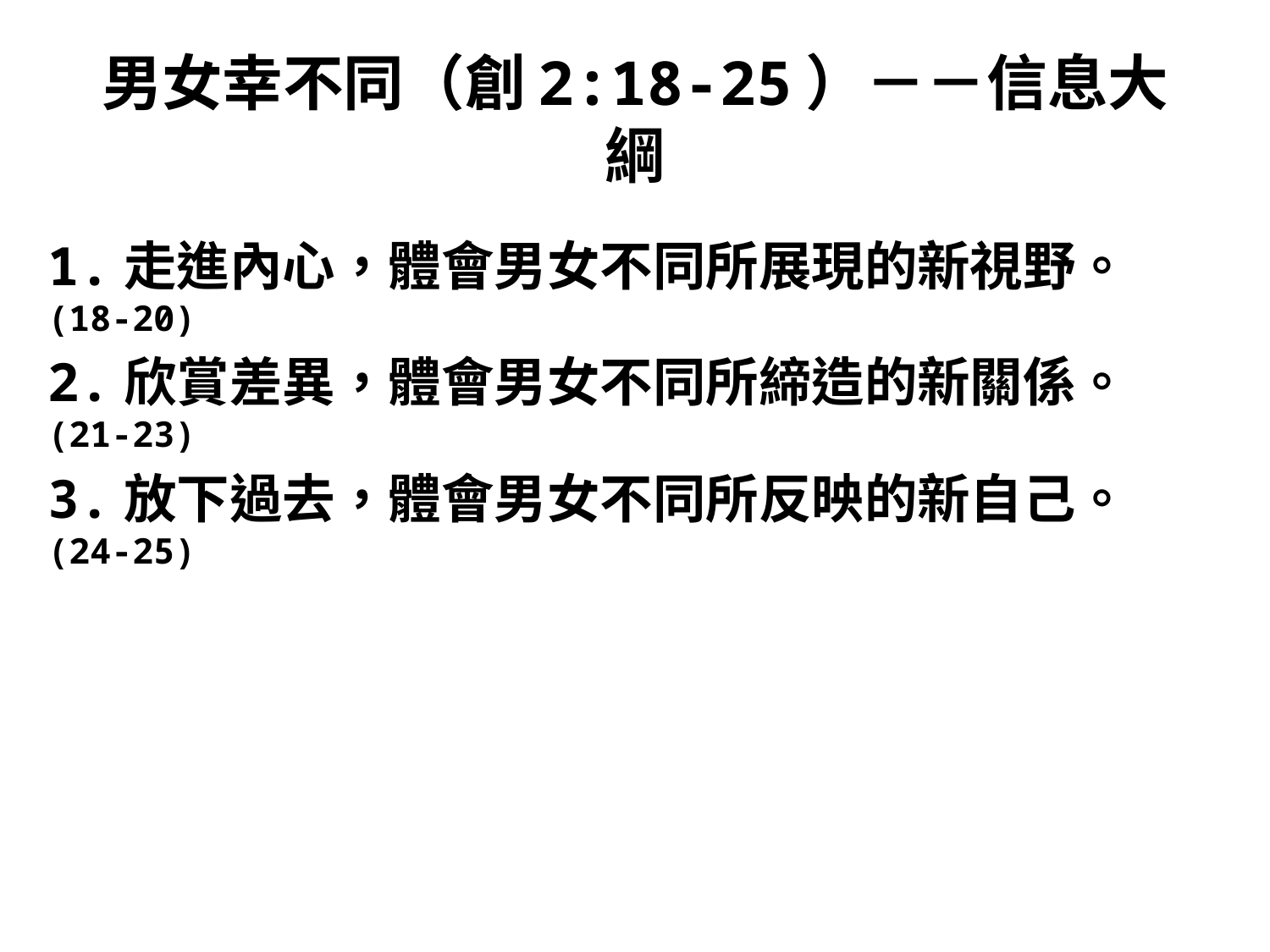

# 男女幸不同（創2:18-25）－－信息大綱
1.走進內心，體會男女不同所展現的新視野。(18-20)
2.欣賞差異，體會男女不同所締造的新關係。(21-23)
3.放下過去，體會男女不同所反映的新自己。(24-25)